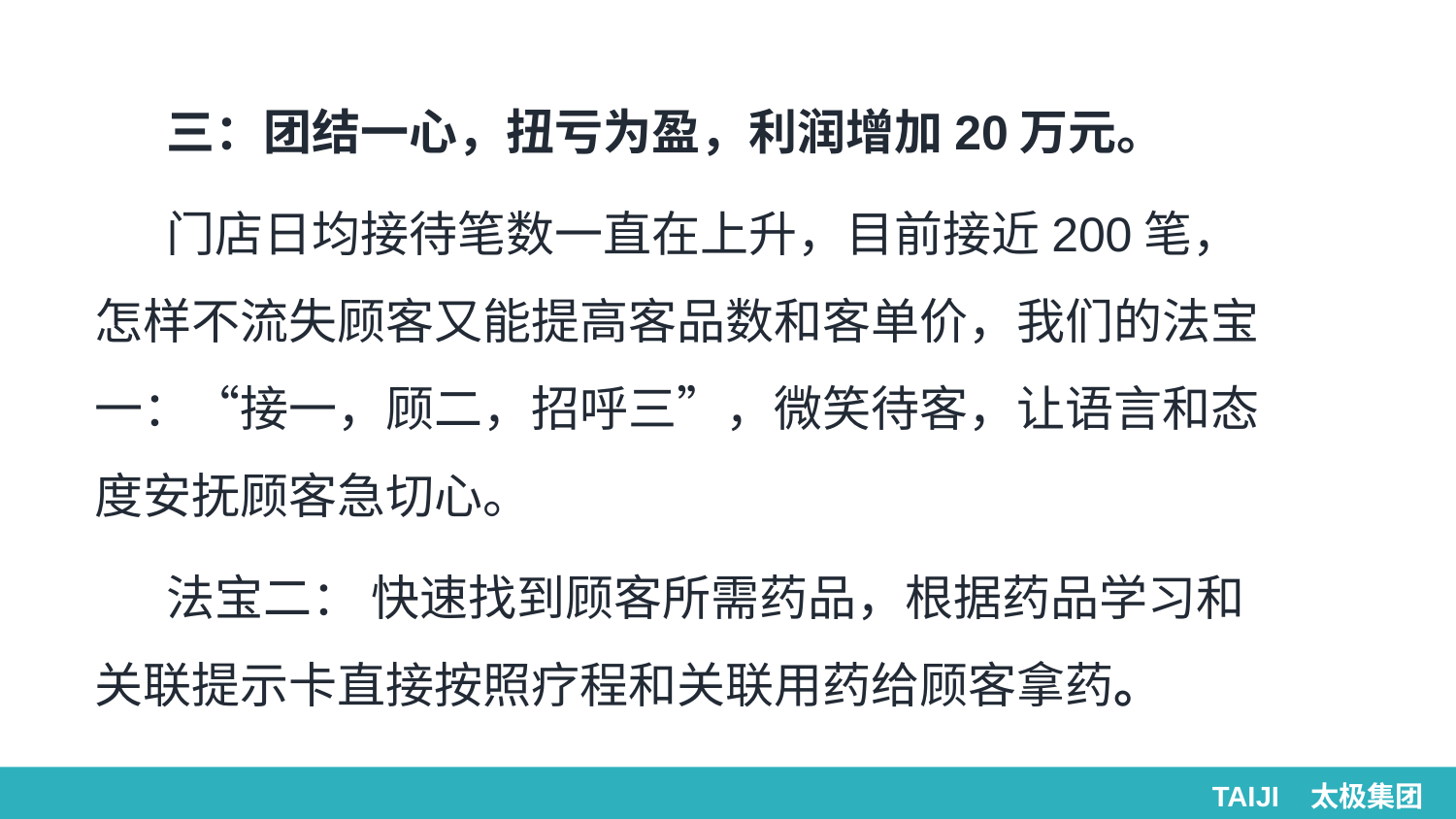

三：团结一心，扭亏为盈，利润增加20万元。
门店日均接待笔数一直在上升，目前接近200笔，怎样不流失顾客又能提高客品数和客单价，我们的法宝一：“接一，顾二，招呼三”，微笑待客，让语言和态度安抚顾客急切心。
法宝二： 快速找到顾客所需药品，根据药品学习和关联提示卡直接按照疗程和关联用药给顾客拿药。

TAIJI   太极集团